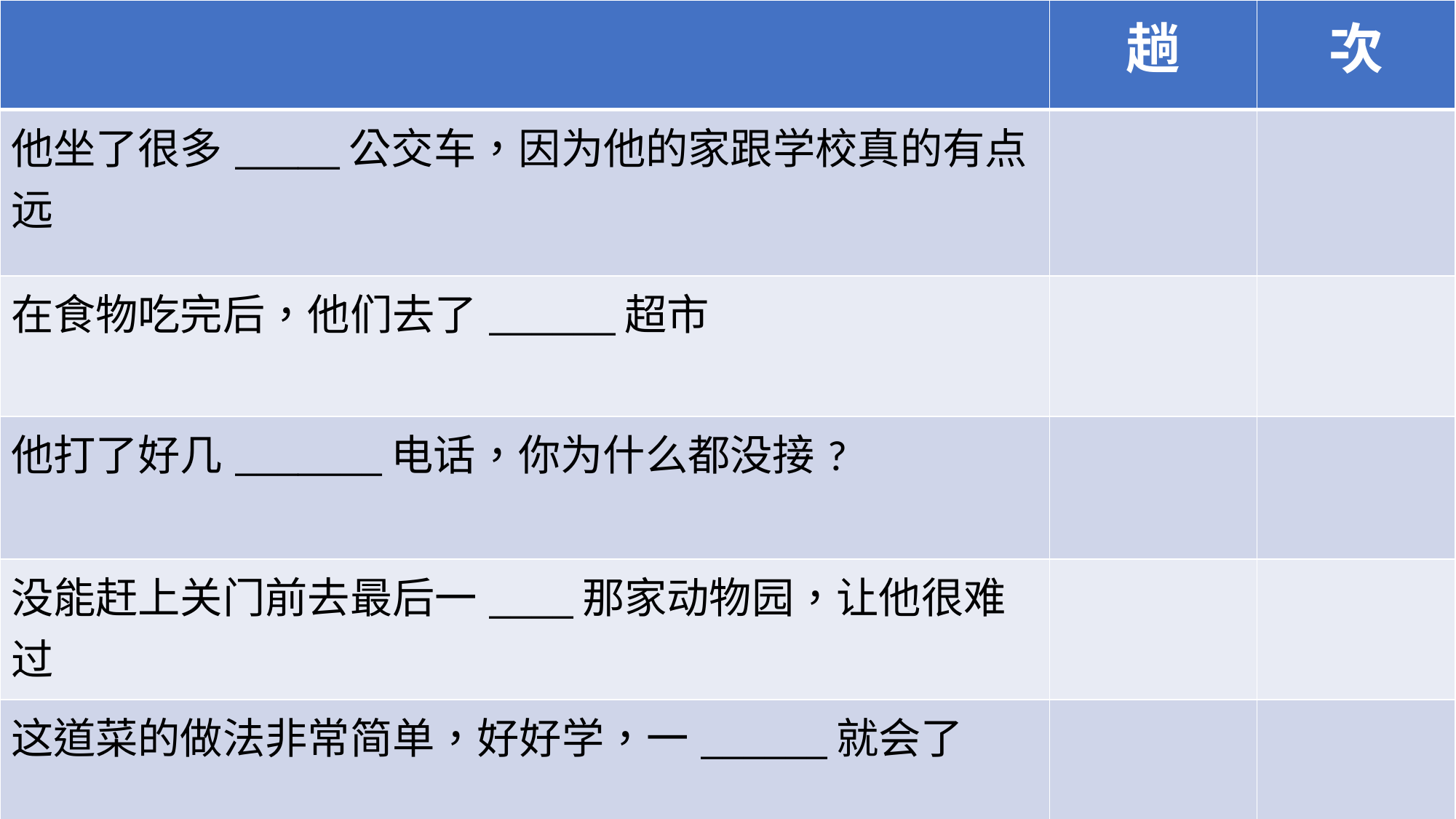

|  | 趟 | 次 |
| --- | --- | --- |
| 他坐了很多\_\_\_\_\_公交车，因为他的家跟学校真的有点远 |  |  |
| 在食物吃完后，他们去了\_\_\_\_\_\_超市 |  |  |
| 他打了好几\_\_\_\_\_\_\_电话，你为什么都没接? |  |  |
| 没能赶上关门前去最后一\_\_\_\_那家动物园，让他很难过 |  |  |
| 这道菜的做法非常简单，好好学，一\_\_\_\_\_\_就会了 |  |  |